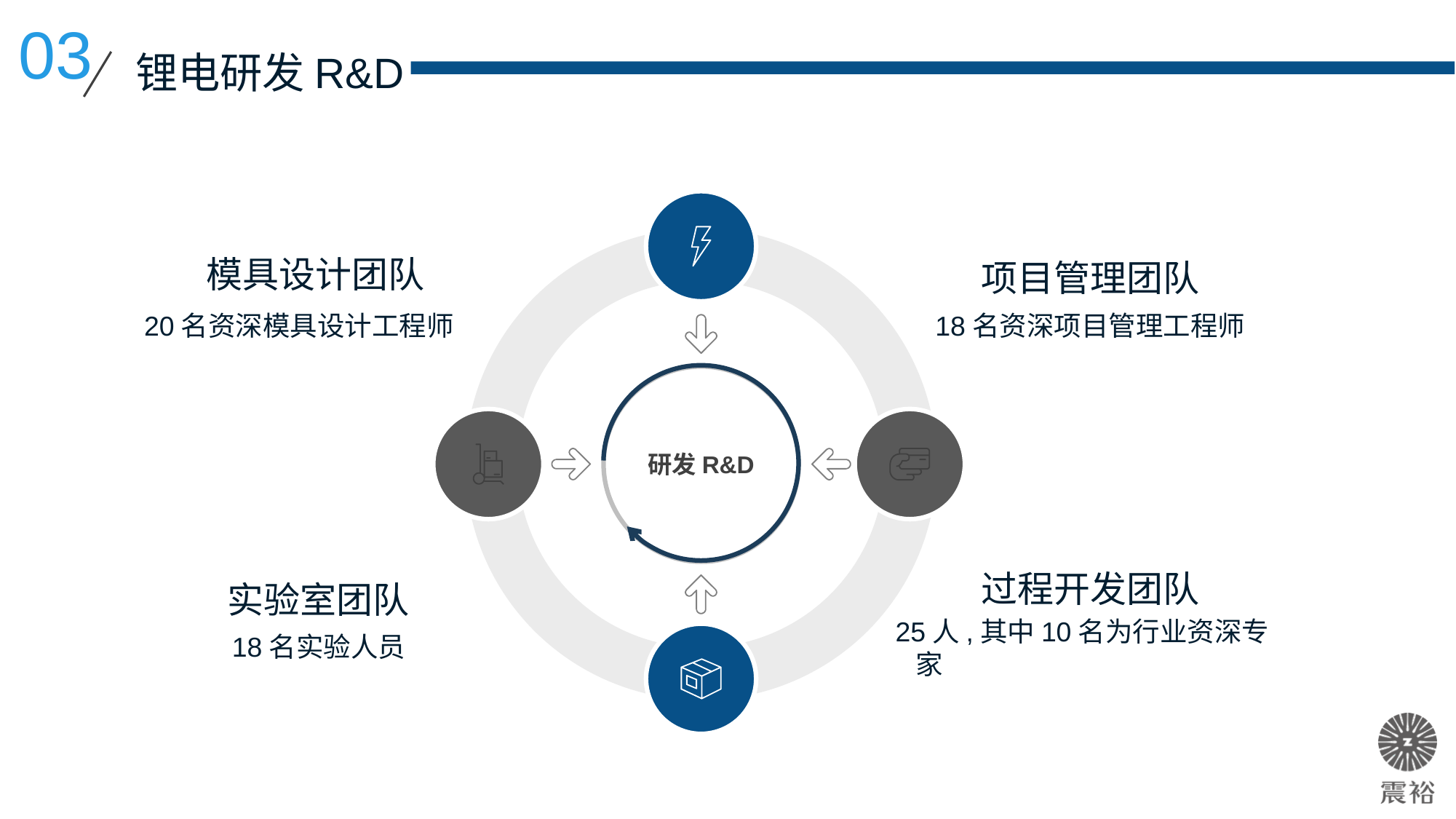

03
锂电研发R&D

模具设计团队

项目管理团队

研发R&D

过程开发团队
实验室团队

20名资深模具设计工程师
18名资深项目管理工程师
18名实验人员
25人,其中10名为行业资深专家